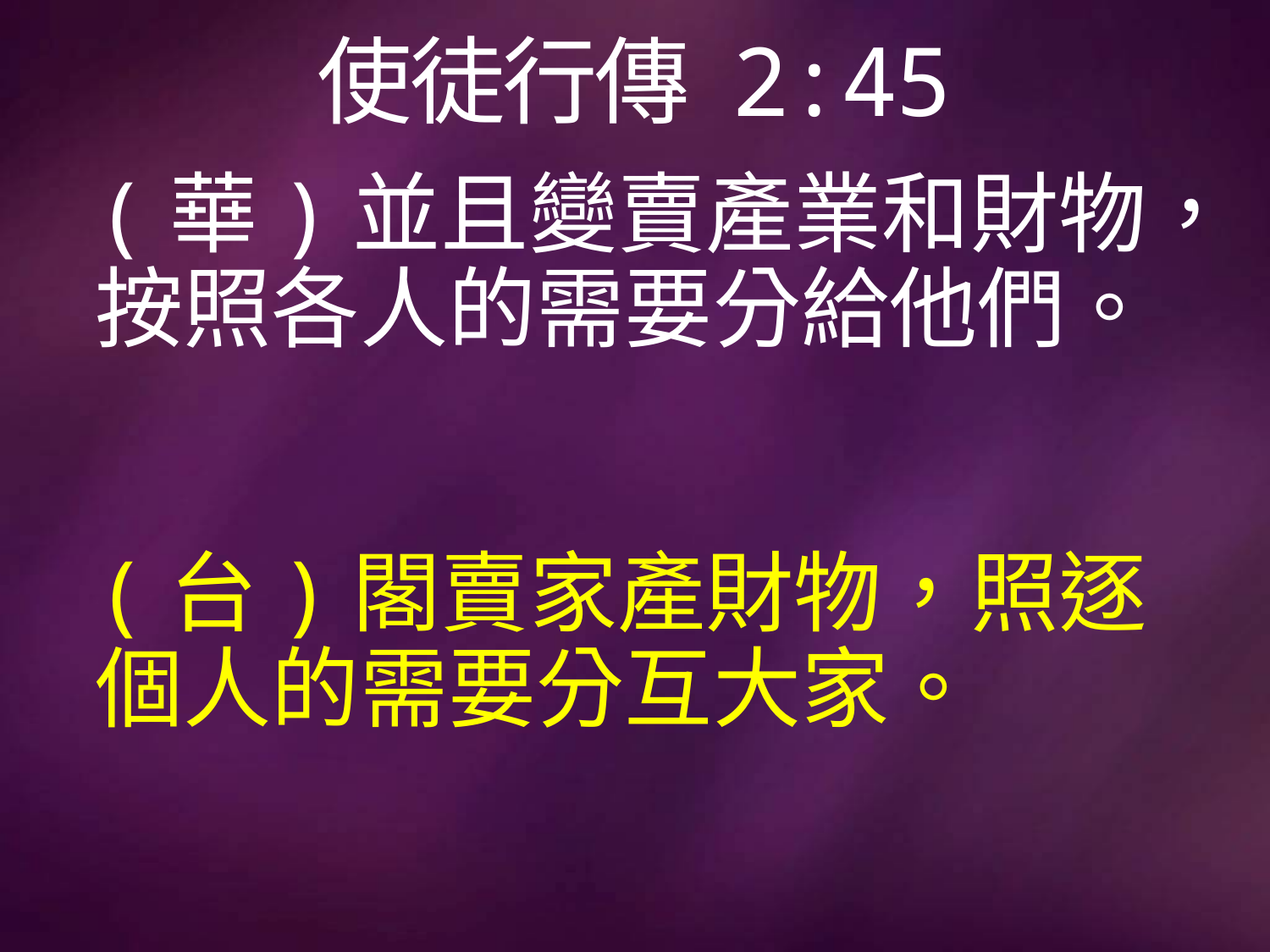

# 使徒行傳 2:45
(華)並且變賣產業和財物，按照各人的需要分給他們。
(台)閣賣家產財物，照逐個人的需要分互大家。